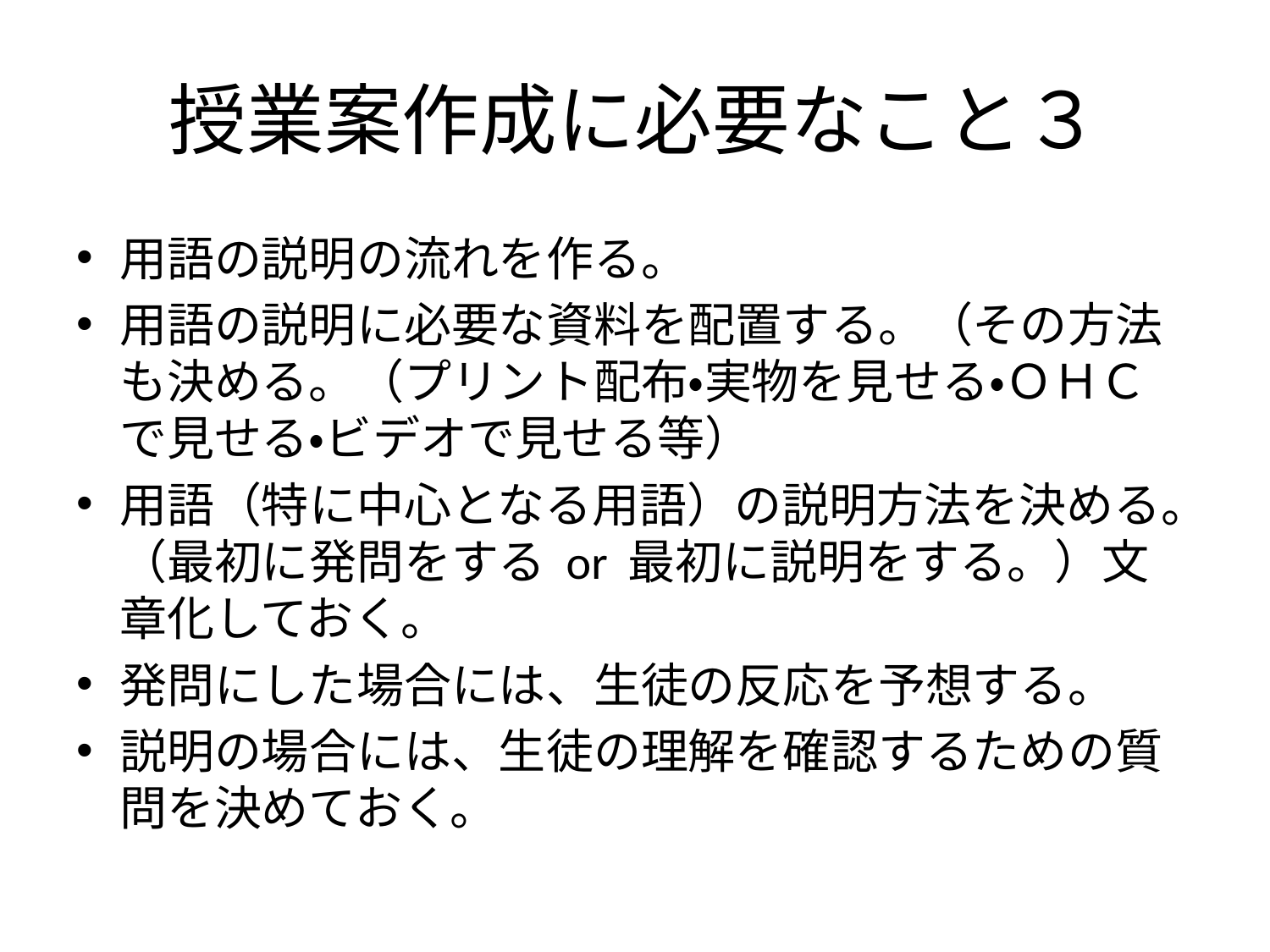

# 授業案作成に必要なこと３
用語の説明の流れを作る。
用語の説明に必要な資料を配置する。（その方法も決める。（プリント配布・実物を見せる・ＯＨＣで見せる・ビデオで見せる等）
用語（特に中心となる用語）の説明方法を決める。（最初に発問をする or 最初に説明をする。）文章化しておく。
発問にした場合には、生徒の反応を予想する。
説明の場合には、生徒の理解を確認するための質問を決めておく。